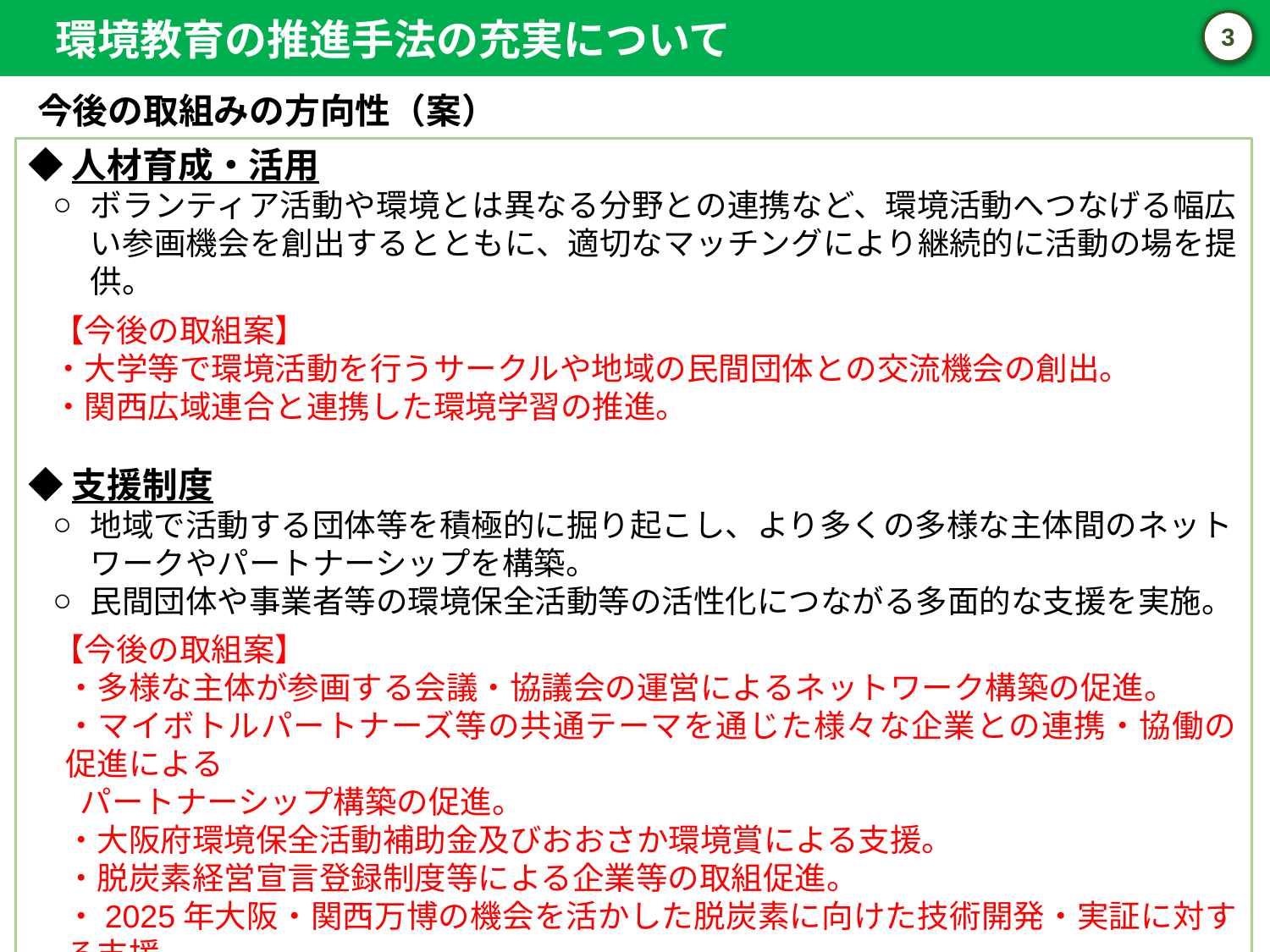

環境教育の推進手法の充実について
3
今後の取組みの方向性（案）
◆人材育成・活用
ボランティア活動や環境とは異なる分野との連携など、環境活動へつなげる幅広い参画機会を創出するとともに、適切なマッチングにより継続的に活動の場を提供。
【今後の取組案】
・大学等で環境活動を行うサークルや地域の民間団体との交流機会の創出。
・関西広域連合と連携した環境学習の推進。

◆支援制度
地域で活動する団体等を積極的に掘り起こし、より多くの多様な主体間のネットワークやパートナーシップを構築。
民間団体や事業者等の環境保全活動等の活性化につながる多面的な支援を実施。
【今後の取組案】
・多様な主体が参画する会議・協議会の運営によるネットワーク構築の促進。
・マイボトルパートナーズ等の共通テーマを通じた様々な企業との連携・協働の促進による
 パートナーシップ構築の促進。
・大阪府環境保全活動補助金及びおおさか環境賞による支援。
・脱炭素経営宣言登録制度等による企業等の取組促進。
・2025年大阪・関西万博の機会を活かした脱炭素に向けた技術開発・実証に対する支援。